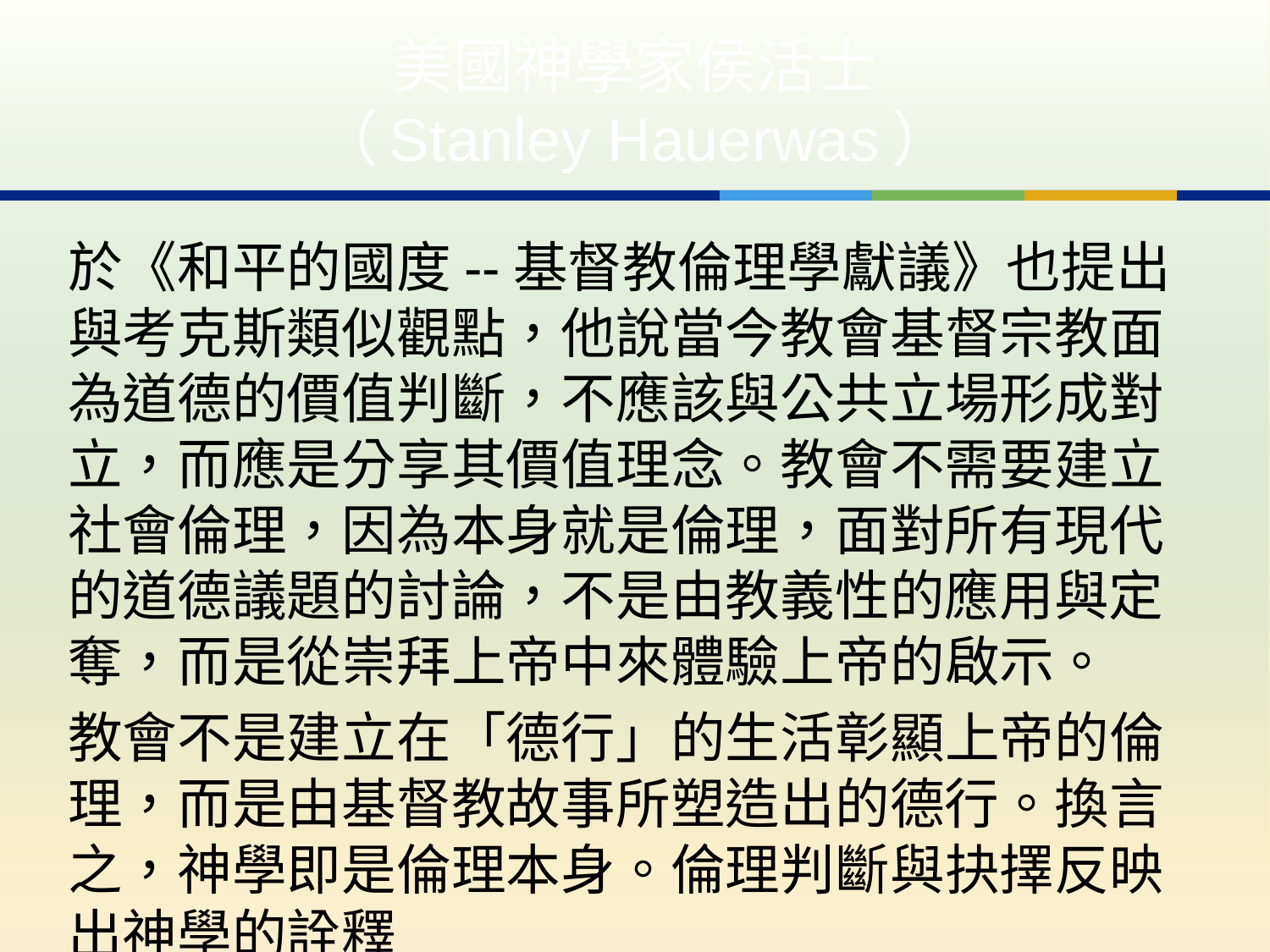

# 美國神學家侯活士 （Stanley Hauerwas）
於《和平的國度--基督教倫理學獻議》也提出與考克斯類似觀點，他說當今教會基督宗教面為道德的價值判斷，不應該與公共立場形成對立，而應是分享其價值理念。教會不需要建立社會倫理，因為本身就是倫理，面對所有現代的道德議題的討論，不是由教義性的應用與定奪，而是從崇拜上帝中來體驗上帝的啟示。
教會不是建立在「德行」的生活彰顯上帝的倫理，而是由基督教故事所塑造出的德行。換言之，神學即是倫理本身。倫理判斷與抉擇反映出神學的詮釋